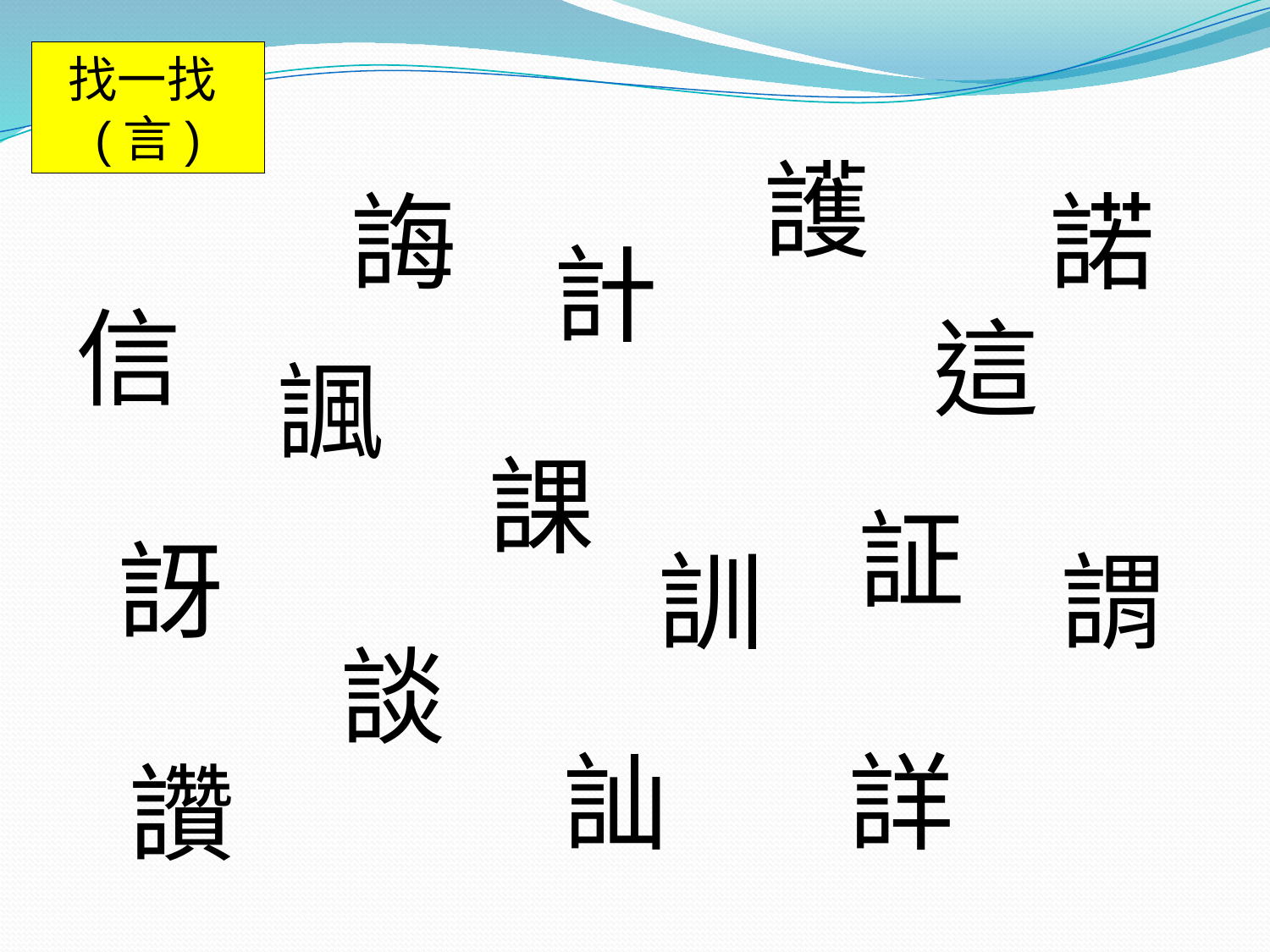

找一找(言)
護
誨
諾
計
信
這
諷
課
証
訝
訓
謂
談
訕
詳
讚